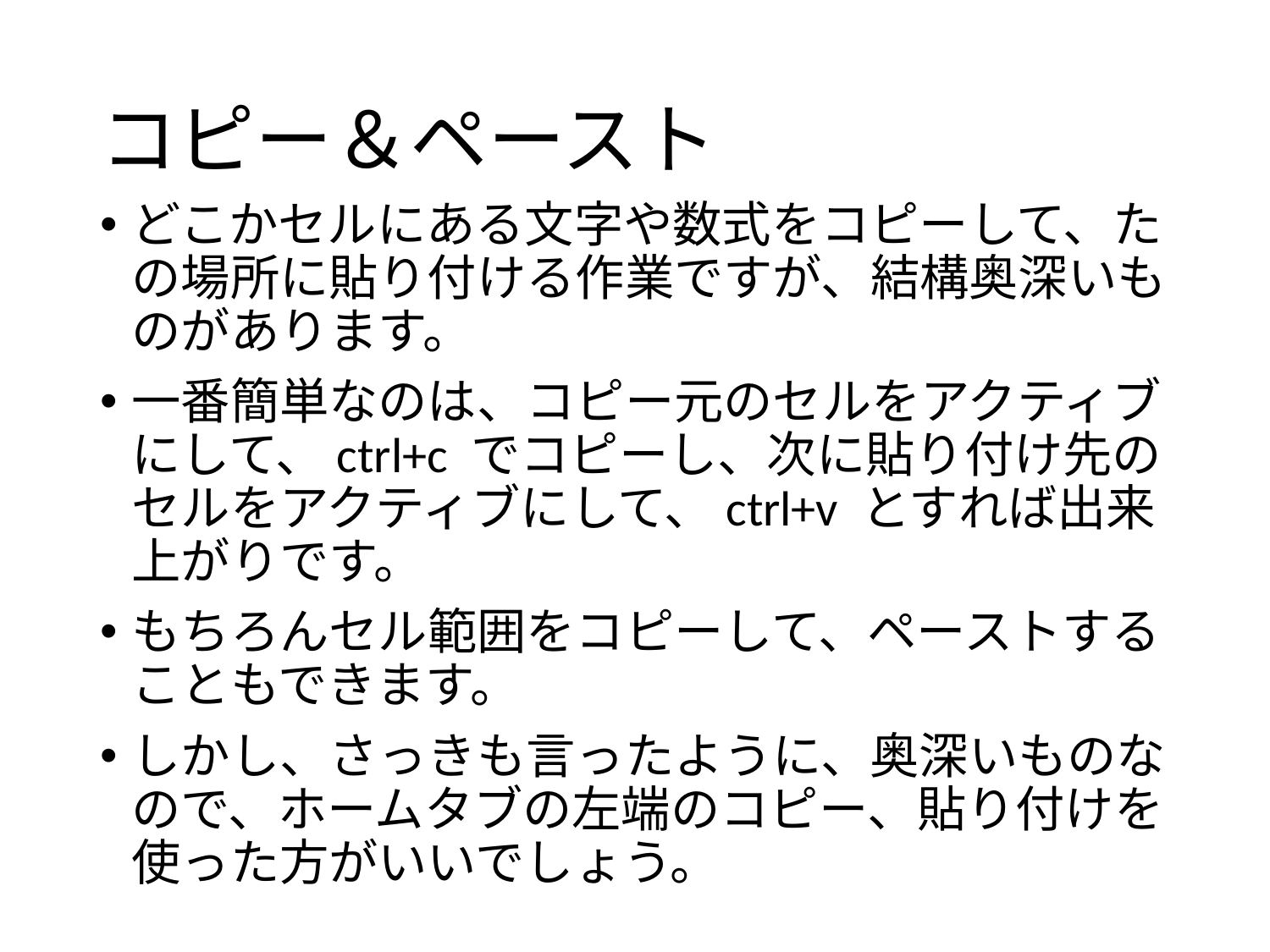

# コピー＆ペースト
どこかセルにある文字や数式をコピーして、たの場所に貼り付ける作業ですが、結構奥深いものがあります。
一番簡単なのは、コピー元のセルをアクティブにして、ctrl+c でコピーし、次に貼り付け先のセルをアクティブにして、ctrl+v とすれば出来上がりです。
もちろんセル範囲をコピーして、ペーストすることもできます。
しかし、さっきも言ったように、奥深いものなので、ホームタブの左端のコピー、貼り付けを使った方がいいでしょう。